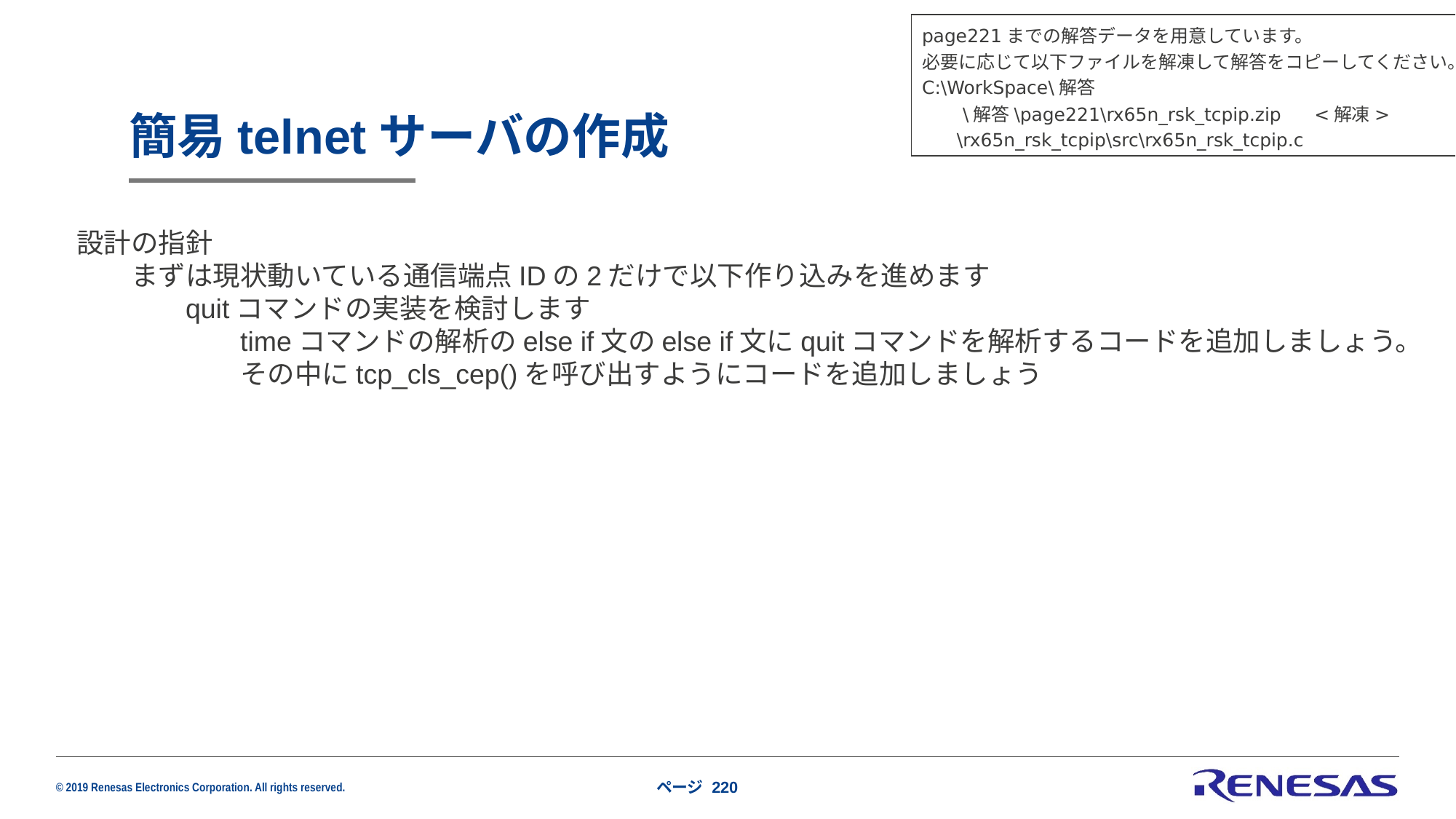

page221までの解答データを用意しています。
必要に応じて以下ファイルを解凍して解答をコピーしてください。
C:\WorkSpace\解答
　　\解答\page221\rx65n_rsk_tcpip.zip 　<解凍>
      \rx65n_rsk_tcpip\src\rx65n_rsk_tcpip.c
# 簡易telnetサーバの作成
設計の指針
まずは現状動いている通信端点IDの2だけで以下作り込みを進めます
quitコマンドの実装を検討します
timeコマンドの解析のelse if文のelse if文にquitコマンドを解析するコードを追加しましょう。
その中にtcp_cls_cep()を呼び出すようにコードを追加しましょう
ページ 220